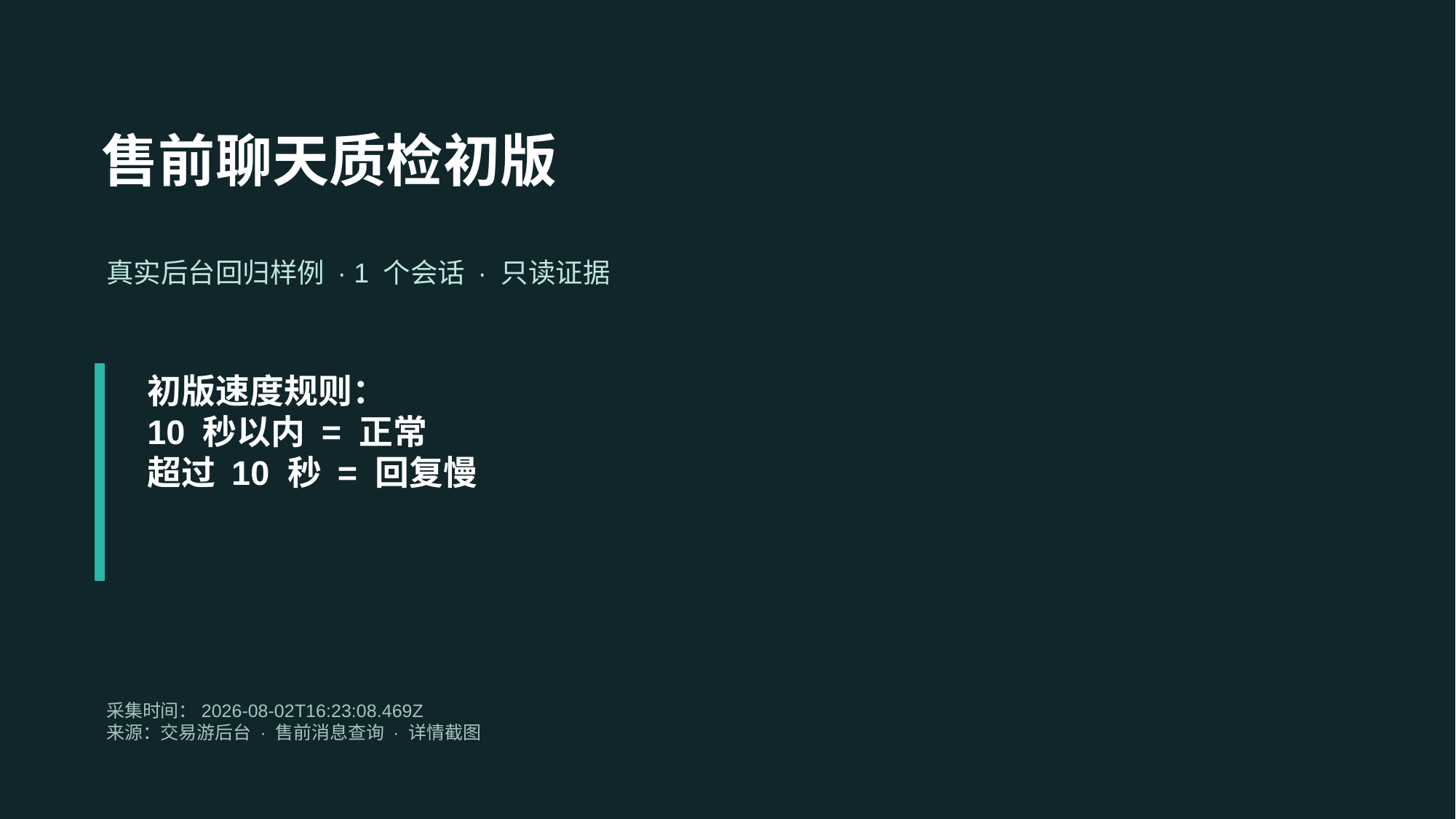

售前聊天质检初版
真实后台回归样例 · 1 个会话 · 只读证据

初版速度规则：
10 秒以内 = 正常
超过 10 秒 = 回复慢
采集时间：2026-08-02T16:23:08.469Z
来源：交易游后台 · 售前消息查询 · 详情截图